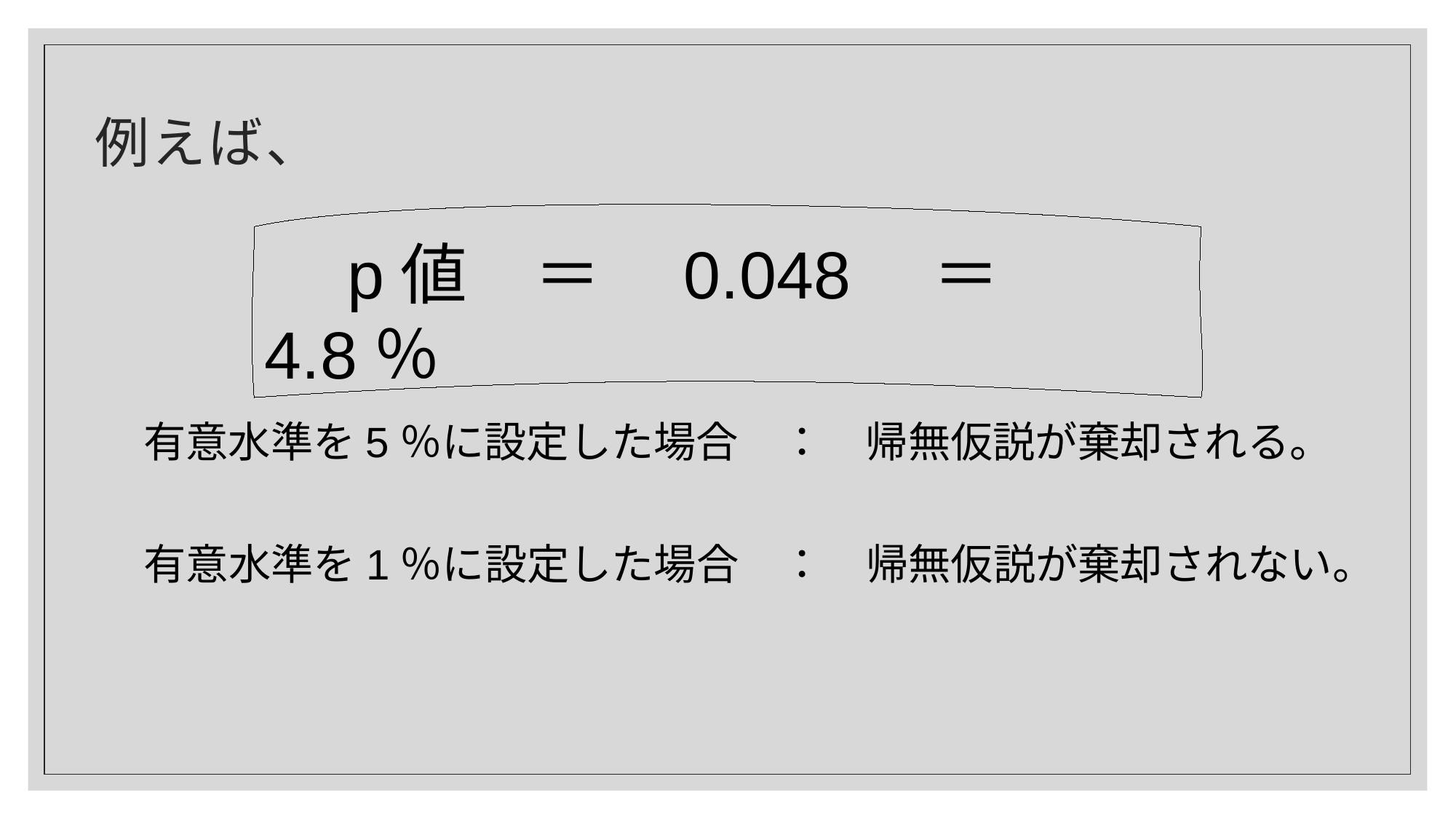

# 例えば、
　p値　＝　0.048　＝　4.8％
有意水準を5％に設定した場合　：　帰無仮説が棄却される。
有意水準を1％に設定した場合　：　帰無仮説が棄却されない。